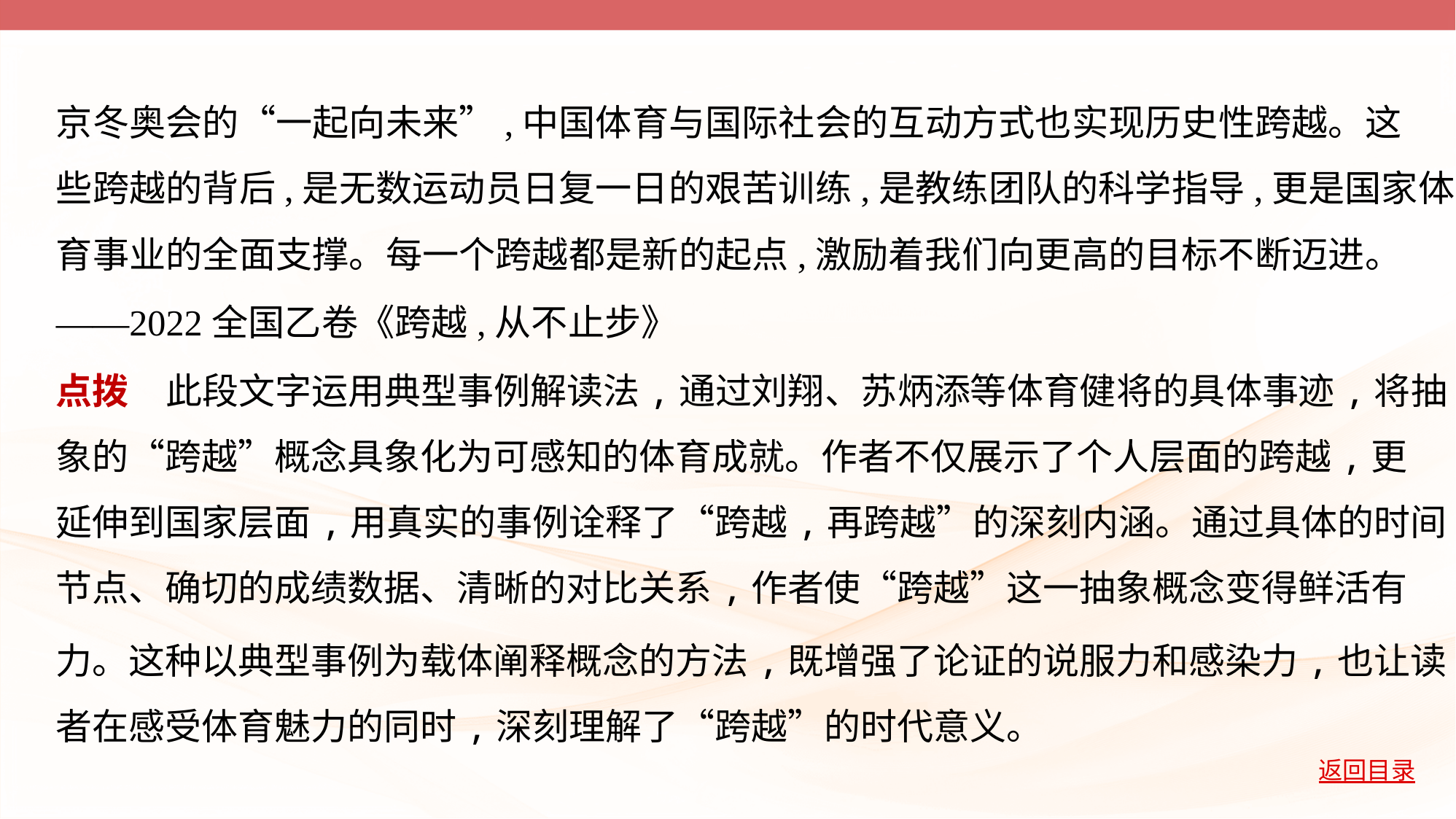

京冬奥会的“一起向未来”,中国体育与国际社会的互动方式也实现历史性跨越。这
些跨越的背后,是无数运动员日复一日的艰苦训练,是教练团队的科学指导,更是国家体
育事业的全面支撑。每一个跨越都是新的起点,激励着我们向更高的目标不断迈进。
——2022全国乙卷《跨越,从不止步》
点拨　此段文字运用典型事例解读法,通过刘翔、苏炳添等体育健将的具体事迹,将抽
象的“跨越”概念具象化为可感知的体育成就。作者不仅展示了个人层面的跨越,更
延伸到国家层面,用真实的事例诠释了“跨越,再跨越”的深刻内涵。通过具体的时间
节点、确切的成绩数据、清晰的对比关系,作者使“跨越”这一抽象概念变得鲜活有
力。这种以典型事例为载体阐释概念的方法,既增强了论证的说服力和感染力,也让读
者在感受体育魅力的同时,深刻理解了“跨越”的时代意义。